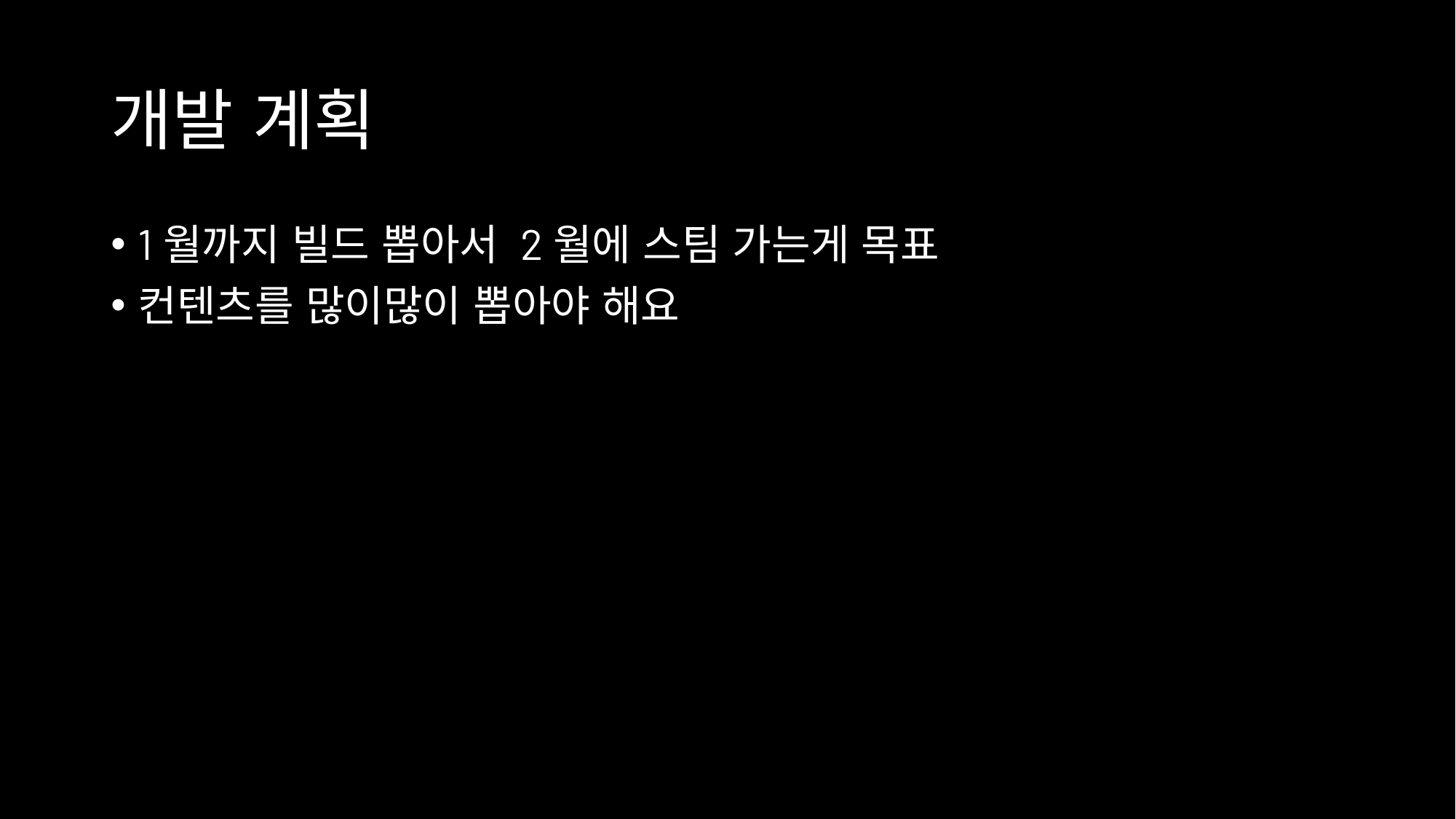

# 개발 계획
1월까지 빌드 뽑아서 2월에 스팀 가는게 목표
컨텐츠를 많이많이 뽑아야 해요